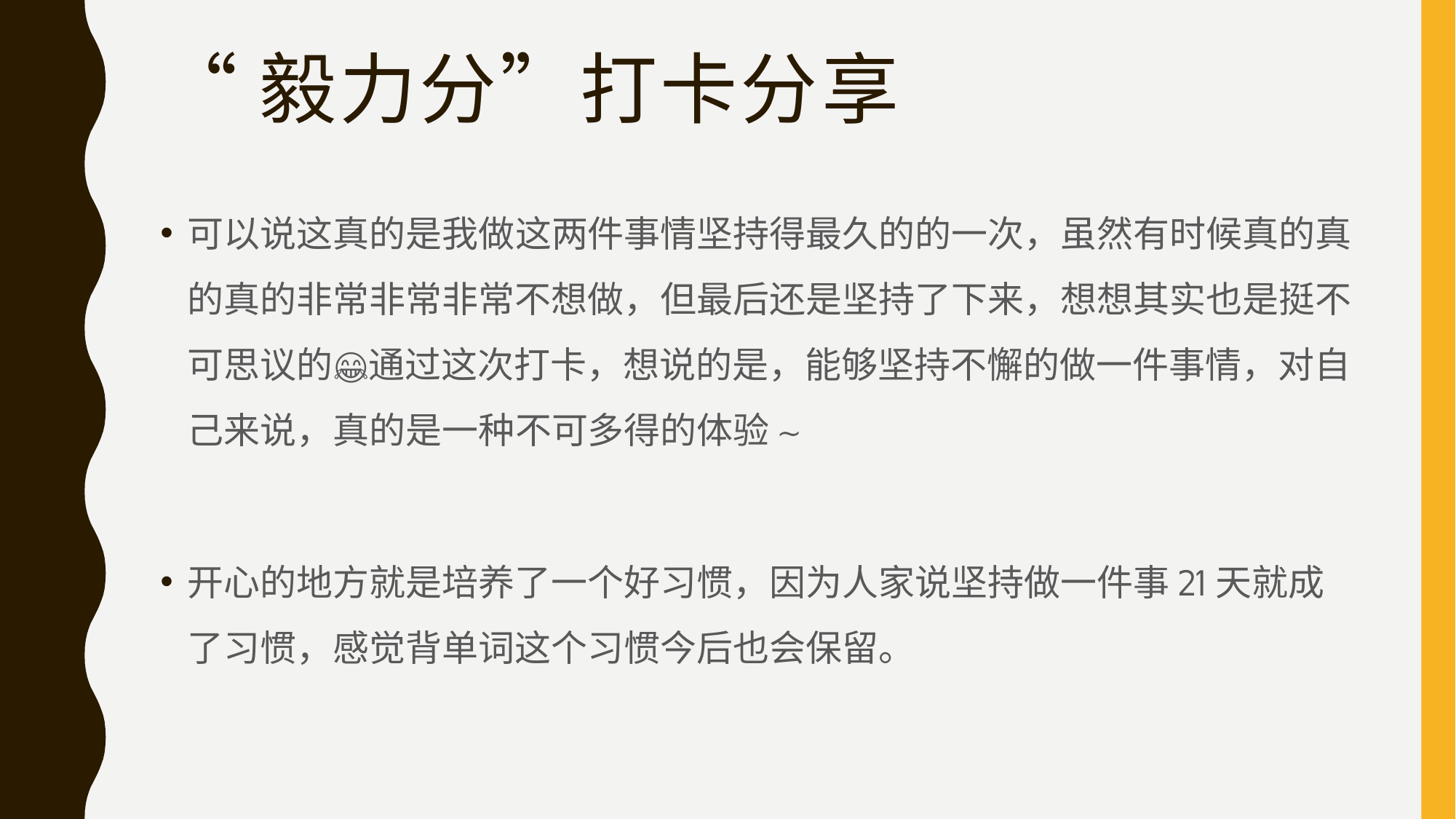

# “毅力分”打卡分享
可以说这真的是我做这两件事情坚持得最久的的一次，虽然有时候真的真的真的非常非常非常不想做，但最后还是坚持了下来，想想其实也是挺不可思议的😂通过这次打卡，想说的是，能够坚持不懈的做一件事情，对自己来说，真的是一种不可多得的体验~

开心的地方就是培养了一个好习惯，因为人家说坚持做一件事21天就成了习惯，感觉背单词这个习惯今后也会保留。